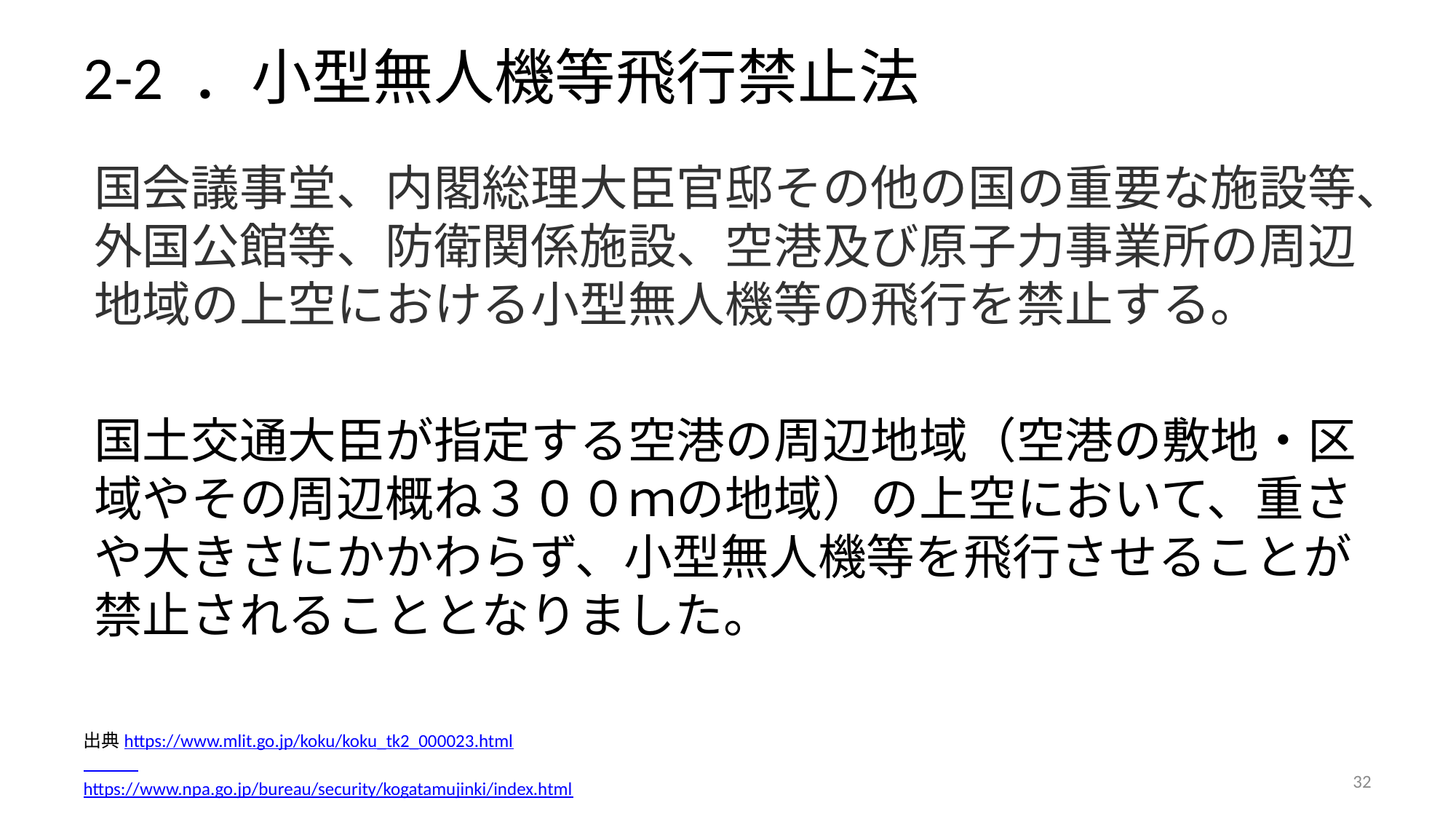

# 2-2 ．小型無人機等飛行禁止法
国会議事堂、内閣総理大臣官邸その他の国の重要な施設等、外国公館等、防衛関係施設、空港及び原子力事業所の周辺地域の上空における小型無人機等の飛行を禁止する。

国土交通大臣が指定する空港の周辺地域（空港の敷地・区域やその周辺概ね３００ｍの地域）の上空において、重さや大きさにかかわらず、小型無人機等を飛行させることが禁止されることとなりました。

出典https://www.mlit.go.jp/koku/koku_tk2_000023.html
　　　https://www.npa.go.jp/bureau/security/kogatamujinki/index.html

32